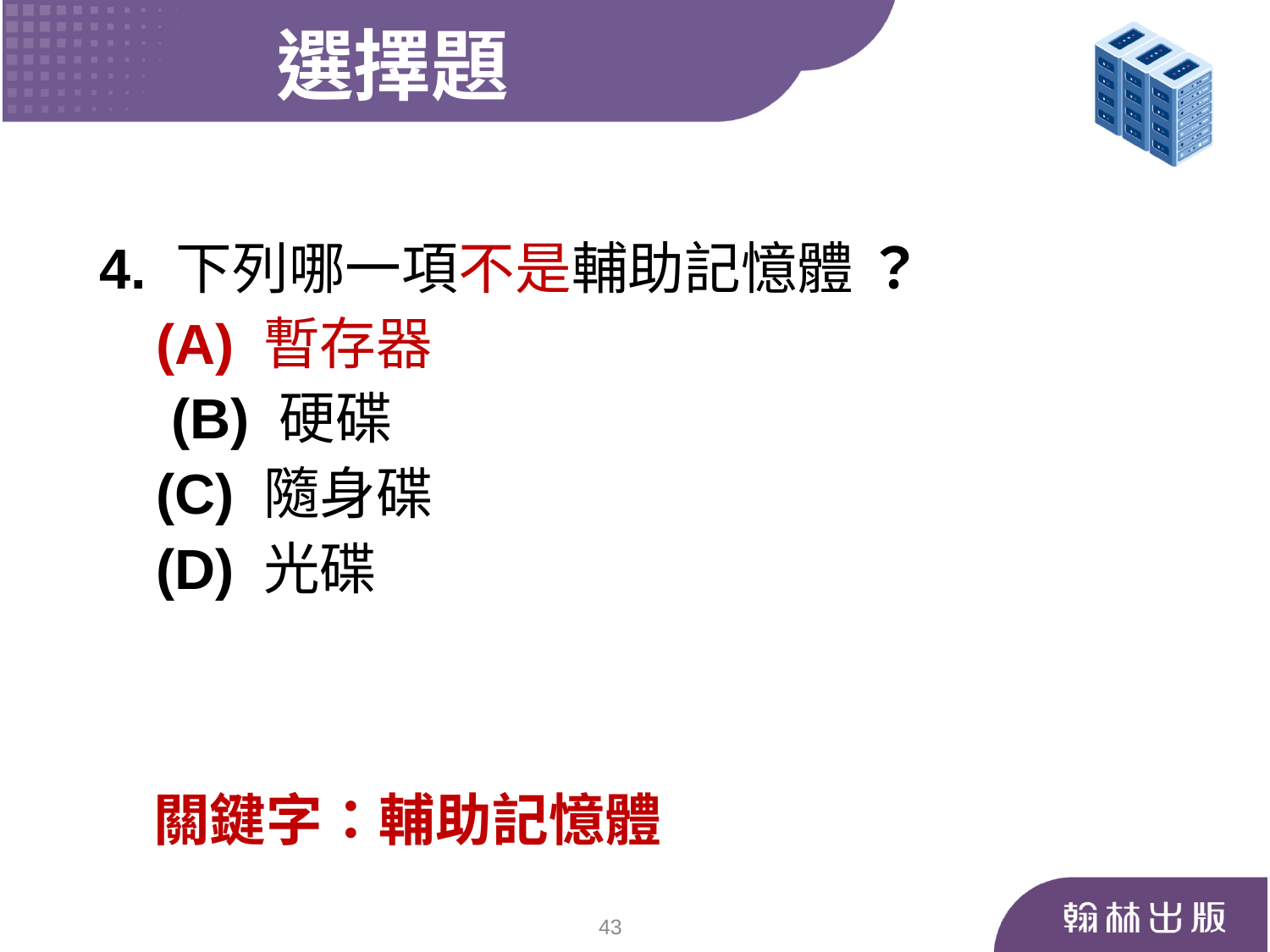

選擇題
  4. 下列哪一項不是輔助記憶體 ？
	    (A) 暫存器
	     (B) 硬碟
	    (C) 隨身碟
	    (D) 光碟

關鍵字：輔助記憶體
43